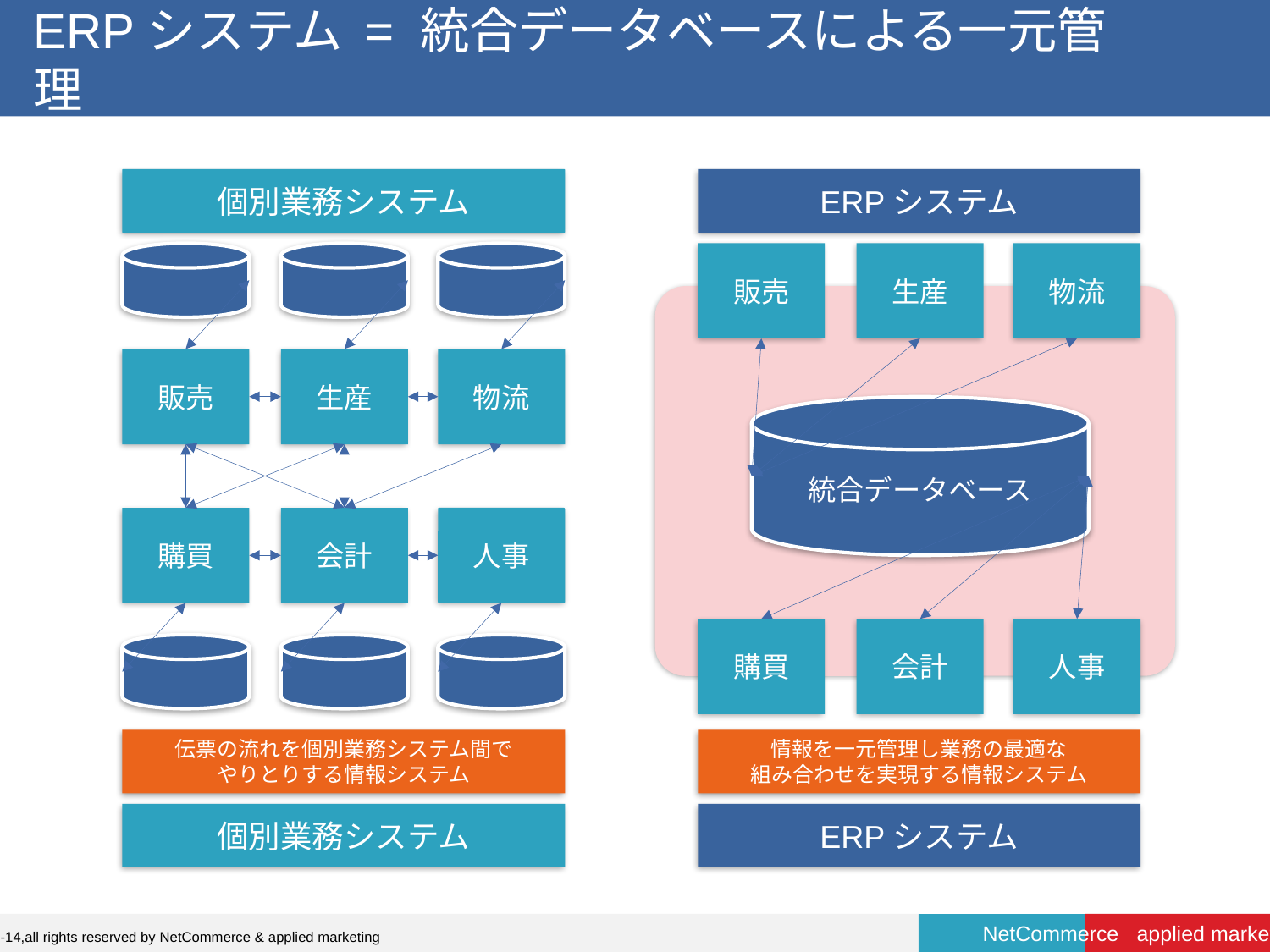

# ERPシステム = 統合データベースによる一元管理
個別業務システム
ERPシステム
販売
生産
物流
統合データベース
購買
会計
人事
情報を一元管理し業務の最適な
組み合わせを実現する情報システム
ERPシステム

販売
生産
物流
購買
会計
人事

伝票の流れを個別業務システム間で
やりとりする情報システム
個別業務システム